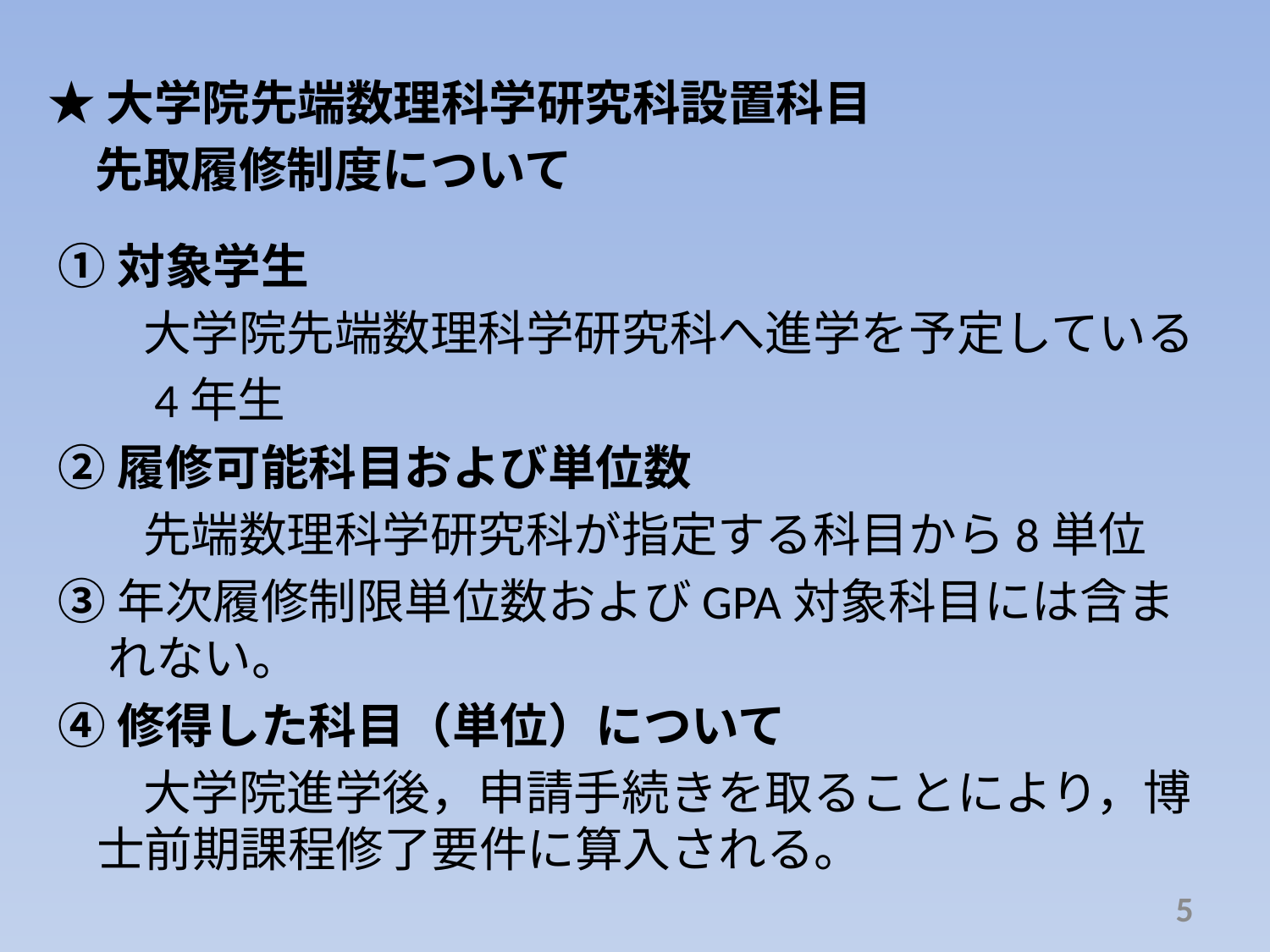

★大学院先端数理科学研究科設置科目
　先取履修制度について

 ①対象学生
　　大学院先端数理科学研究科へ進学を予定している
　　4年生
 ②履修可能科目および単位数
　　先端数理科学研究科が指定する科目から8単位
 ③年次履修制限単位数およびGPA対象科目には含まれない。
 ④修得した科目（単位）について
　　大学院進学後，申請手続きを取ることにより，博士前期課程修了要件に算入される。
5